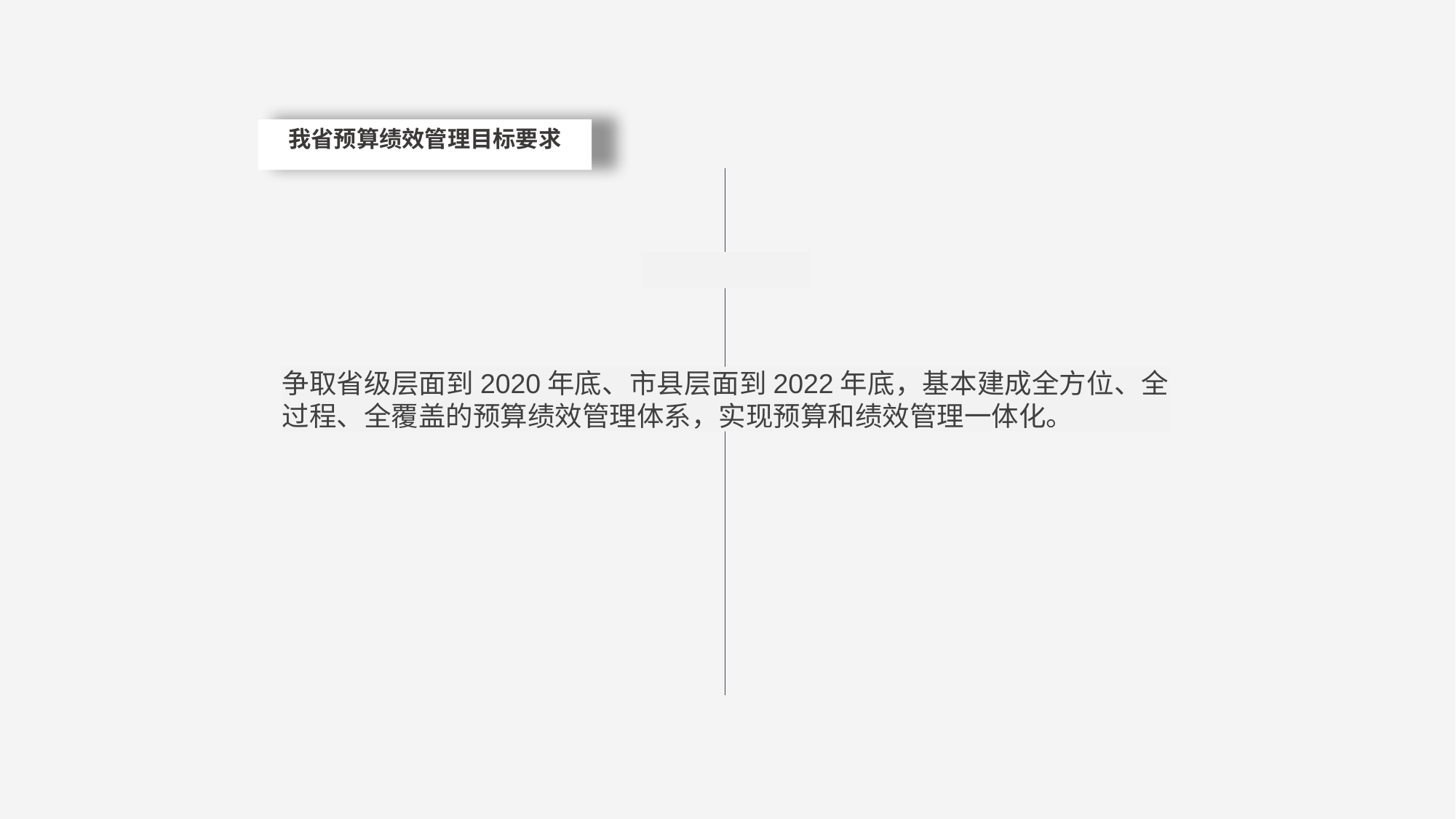

我省预算绩效管理目标要求

争取省级层面到2020年底、市县层面到2022年底，基本建成全方位、全过程、全覆盖的预算绩效管理体系，实现预算和绩效管理一体化。